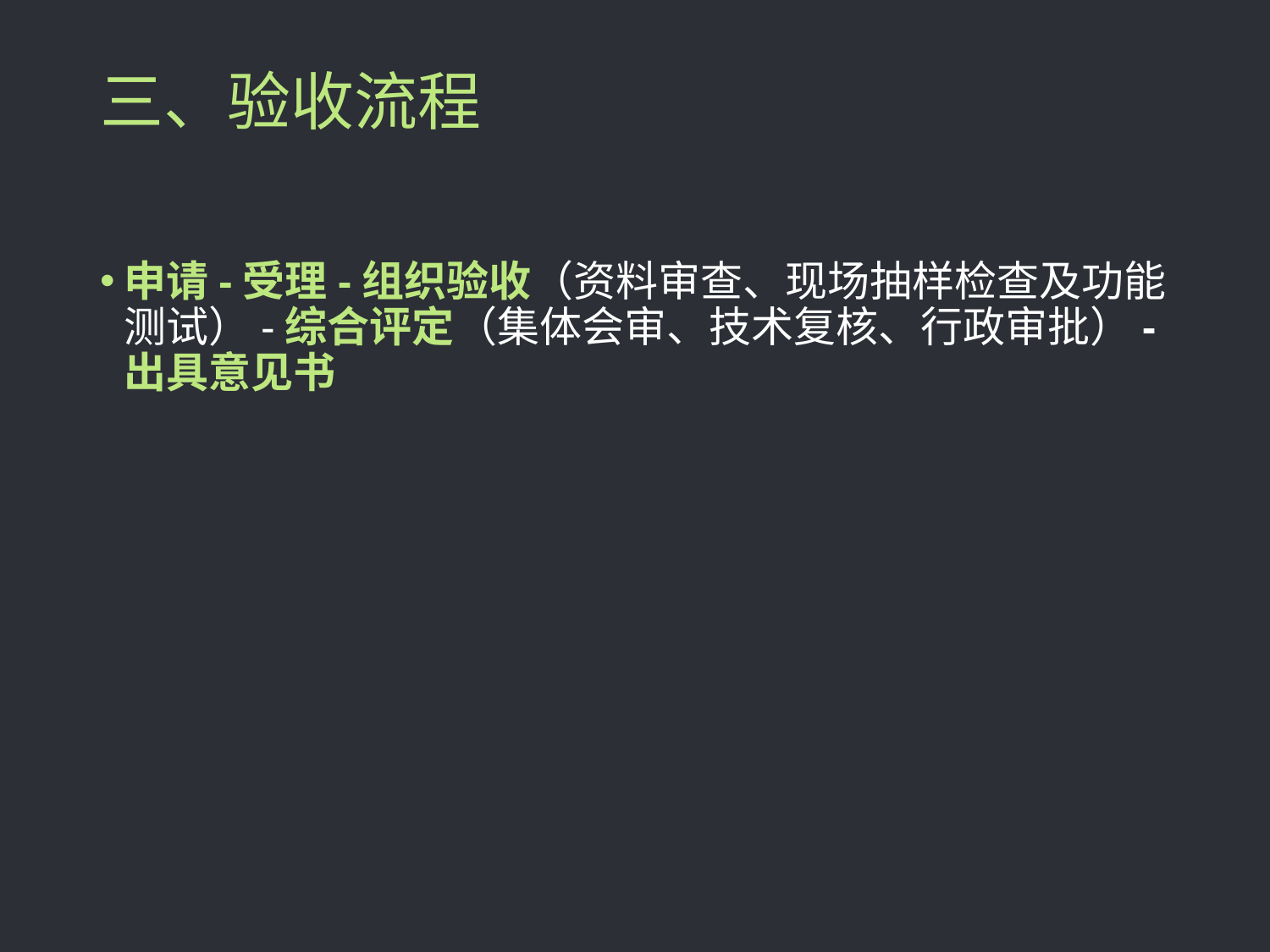

# 三、验收流程
申请-受理-组织验收（资料审查、现场抽样检查及功能测试）-综合评定（集体会审、技术复核、行政审批）-出具意见书
9